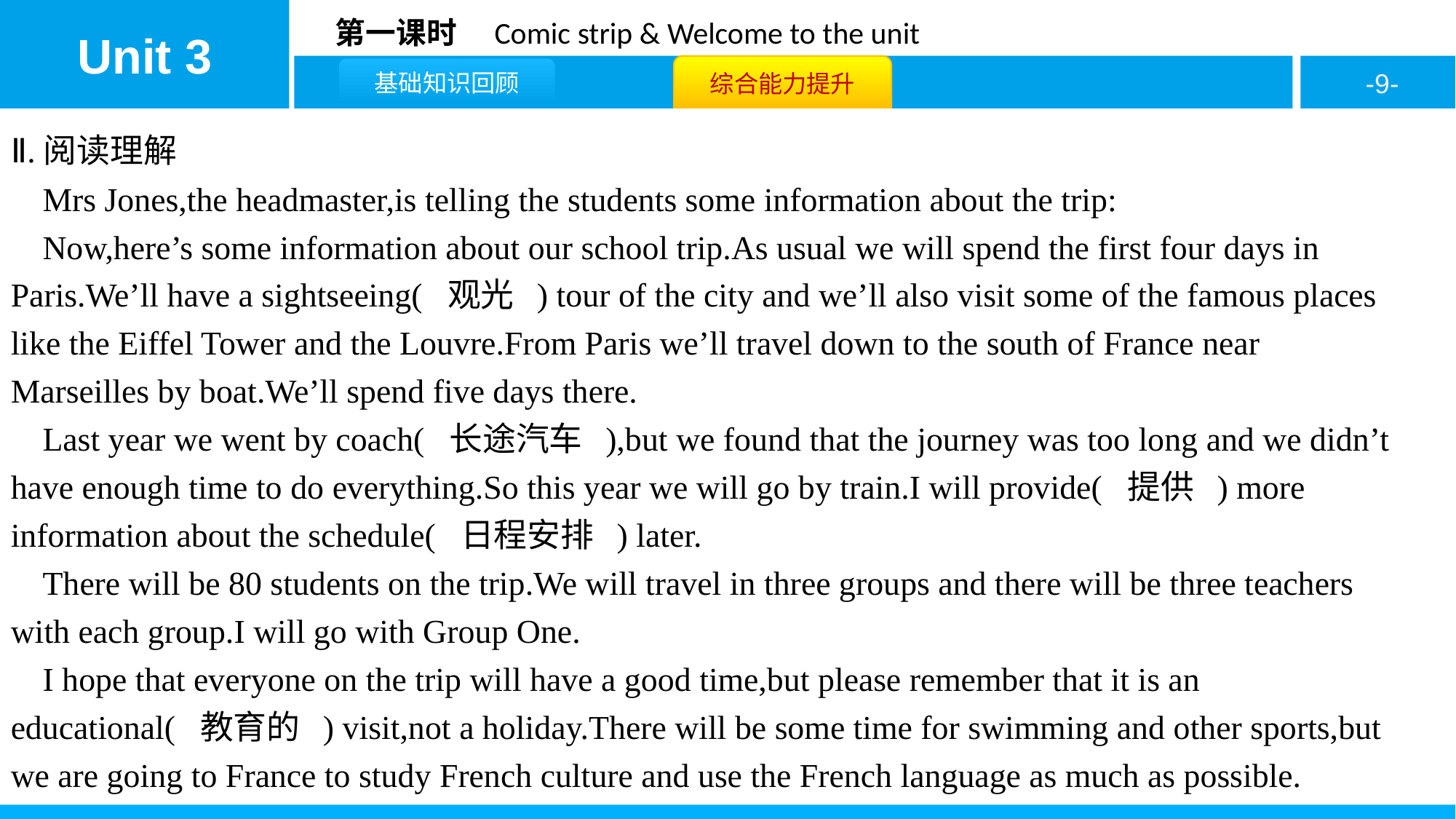

Ⅱ.阅读理解
Mrs Jones,the headmaster,is telling the students some information about the trip:
Now,here’s some information about our school trip.As usual we will spend the first four days in Paris.We’ll have a sightseeing(  观光  ) tour of the city and we’ll also visit some of the famous places like the Eiffel Tower and the Louvre.From Paris we’ll travel down to the south of France near Marseilles by boat.We’ll spend five days there.
Last year we went by coach(  长途汽车  ),but we found that the journey was too long and we didn’t have enough time to do everything.So this year we will go by train.I will provide(  提供  ) more information about the schedule(  日程安排  ) later.
There will be 80 students on the trip.We will travel in three groups and there will be three teachers with each group.I will go with Group One.
I hope that everyone on the trip will have a good time,but please remember that it is an educational(  教育的  ) visit,not a holiday.There will be some time for swimming and other sports,but we are going to France to study French culture and use the French language as much as possible.